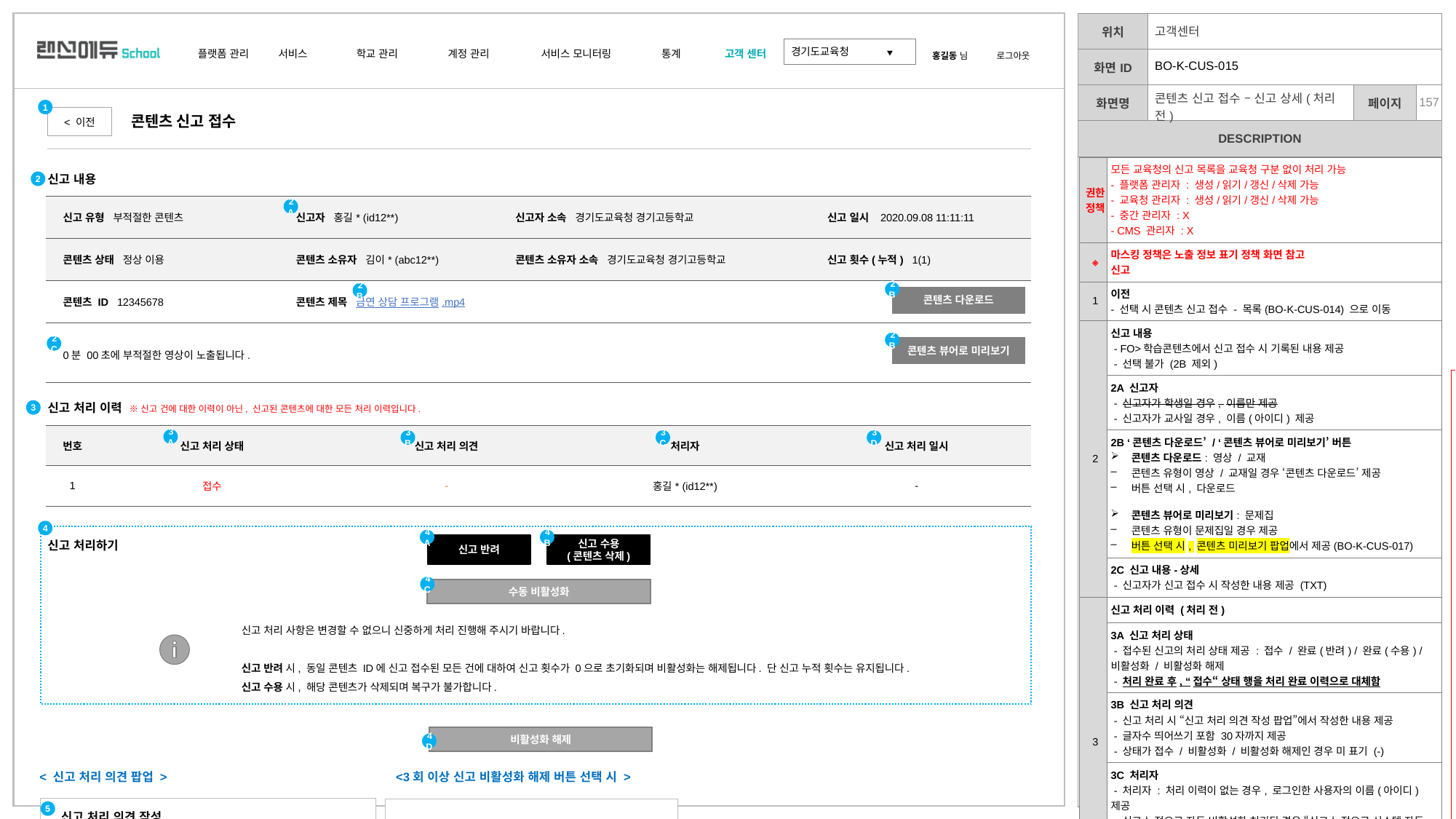

| Ver | Description |
| --- | --- |
| 3.0.0 | 고객센터>콘텐츠 신고 접수 메뉴&화면 추가 |
| 3.0.1 | <3>, <4> 신고 처리 이력 / 신고 처리하기 영역 구분 |
| 3.0.4 | <4C> 임시 비활성화 버튼&정의 추가 |
| 3.0.6 | <2A>신고자에서 학생 정의 삭제 <3>신고 처리 의견 컬럼 추가(3B) <4>안내 문구에 TXT 추가 (비활성화 해제 관련) <4A>, <4B> 선택 시 제공 팝업 추가 (<5>) <4C> 임시 비활성화 → 수동 비활성화 워딩 변경 / Confirm 팝업 추가 |
| 3.1.6 | <2B> 콘텐츠 다운로드 / 뷰어로 미리보기 버튼 정의 추가 |
|  | <4B> 수동 비활성화, <4C> 비활성화 해제 구분 |
| 3.1.7 | <4B> 수동 비활성화, <4C> 비활성화 버튼 정의 추가 |
|  | 고객센터 |  |  |
| --- | --- | --- | --- |
|  | BO-K-CUS-015 |  |  |
|  | 콘텐츠 신고 접수 – 신고 상세(처리 전) |  |  |
1
< 이전
콘텐츠 신고 접수
| 권한 정책 | 모든 교육청의 신고 목록을 교육청 구분 없이 처리 가능 - 플랫폼 관리자 : 생성/읽기/갱신/삭제 가능 - 교육청 관리자 : 생성/읽기/갱신/삭제 가능 - 중간 관리자 : X - CMS 관리자 : X |
| --- | --- |
| ※ | 마스킹 정책은 노출 정보 표기 정책 화면 참고 신고 |
| 1 | 이전 - 선택 시 콘텐츠 신고 접수 - 목록(BO-K-CUS-014) 으로 이동 |
| 2 | 신고 내용 - FO>학습콘텐츠에서 신고 접수 시 기록된 내용 제공 - 선택 불가 (2B 제외) |
|  | 2A 신고자 - 신고자가 학생일 경우, 이름만 제공 - 신고자가 교사일 경우, 이름(아이디) 제공 |
|  | 2B ‘콘텐츠 다운로드’ / ‘콘텐츠 뷰어로 미리보기’ 버튼 콘텐츠 다운로드: 영상 / 교재 콘텐츠 유형이 영상 / 교재일 경우 ‘콘텐츠 다운로드’ 제공 버튼 선택 시, 다운로드 콘텐츠 뷰어로 미리보기: 문제집 콘텐츠 유형이 문제집일 경우 제공 버튼 선택 시, 콘텐츠 미리보기 팝업에서 제공(BO-K-CUS-017) |
|  | 2C 신고 내용-상세 - 신고자가 신고 접수 시 작성한 내용 제공 (TXT) |
| 3 | 신고 처리 이력 (처리 전) |
|  | 3A 신고 처리 상태 - 접수된 신고의 처리 상태 제공 : 접수 / 완료(반려) / 완료(수용) / 비활성화 / 비활성화 해제 - 처리 완료 후, “접수“ 상태 행을 처리 완료 이력으로 대체함 |
|  | 3B 신고 처리 의견 - 신고 처리 시 “신고 처리 의견 작성 팝업”에서 작성한 내용 제공 - 글자수 띄어쓰기 포함 30자까지 제공 - 상태가 접수 / 비활성화 / 비활성화 해제인 경우 미 표기 (-) |
|  | 3C 처리자 - 처리자 : 처리 이력이 없는 경우, 로그인한 사용자의 이름(아이디) 제공 - 신고 누적으로 자동 비활성화 처리된 경우 “신고 누적으로 시스템 자동 처리” |
|  | 3D 신고 처리 일시 - 처리 전 : 미 표기 (-) |
| 4 | 신고 처리하기 영역 - 처리 후에는 해당 영역 표시하지 않음. - 단, 이미 신고 처리 완료한(반려의 경우만 해당) 콘텐츠에 대하여 추가로 신고 건이 접수될 경우, 새로운 신고 건 상세화면에서 신고 처리하기 영역 제공 |
2
신고 내용
| 신고 유형 부적절한 콘텐츠 | 신고자 홍길\* (id12\*\*) | 신고자 소속 경기도교육청 경기고등학교 | 신고 일시 2020.09.08 11:11:11 |
| --- | --- | --- | --- |
| 콘텐츠 상태 정상 이용 | 콘텐츠 소유자 김이\* (abc12\*\*) | 콘텐츠 소유자 소속 경기도교육청 경기고등학교 | 신고 횟수(누적) 1(1) |
| 콘텐츠 ID 12345678 | 콘텐츠 제목 금연 상담 프로그램.mp4 |  |  |
| 0분 00초에 부적절한 영상이 노출됩니다. |  |  |  |
2A
2B
2B
콘텐츠 다운로드
2B
2C
콘텐츠 뷰어로 미리보기
| 4 | 4A 신고 반려 - 선택 시 <5> 팝업 제공 및 ‘완료’ 시 Confirm “해당 콘텐츠 신고를 반려 하시겠습니까? 신고 횟수가 0으로 초기화됩니다.” 제공 > 확인 시 alert “처리 완료되었습니다.” 제공 및 아래와 같은 변동사항 적용 동일 콘텐츠 ID에 신고 접수된 모든 건에 대하여 신고 횟수를 0으로 초기화 (누적 숫자는 유지) ‘비활성화’ 상태의 콘텐츠의 경우 비활성화 해제 ‘회수’ 상태의 콘텐츠의 경우 상태 유지 (신고 횟수만 초기화) 신고 처리 상태를 “완료(반려)” 로 변경, ‘처리 후‘ UI로 변경 (BO-K-CUS-016) |
| --- | --- |
|  | 4B 신고 수용 - 선택 시 <5>팝업 제공 및 ‘완료‘ 시 Confirm “해당 콘텐츠 신고를 수용 하시겠습니까? 콘텐츠가 영구적으로 삭제됩니다.” 제공 > 확인 시 alert “처리 완료되었습니다.” 및 아래와 같은 변동사항 적용 해당 콘텐츠를 영구적으로 삭제 처리 (FO에서 콘텐츠 소유자가 콘텐츠를 삭제하는 것과 동일 기능) 신고 접수 목록은 유지되며, 신고 처리 상태가 “완료(수용)”으로 변경, ‘처리 후‘ UI로 변경 (BO-K-CUS-016) |
|  | 4C 수동 비활성화 - 신고 3회 미만일 경우만 제공 - 콘텐츠 상태: 비활성화 시, 수동 비활성화 버튼 미노출 - 수동 비활성화 선택 시, Confirm 팝업 제공 “해당 콘텐츠를 비활성화 하시겠습니까? 콘텐츠가 임시로 이용 불가 처리 됩니다.” 제공 - 컨펌 시 아래와 같은 변동사항 적용 <2>의 콘텐츠 상태를 “비활성화”로 변경 목록 화면(BO-K-CUS-014)의 경우 : 콘텐츠 상태(비활성화), 처리 상태(접수) <3>의 신고 처리 이력에 “비활성화” 기준 한 행 추가 해당하는 콘텐츠는 FO에서 비활성화되어 이용 불가(Dimmed) 버튼 텍스트 상태는 “비활성화 해제“ 로 변경 |
|  | 4D 비활성화 해제 - 콘텐츠 상태: 비활성화 시, 해당 버튼 제공 - 신고 3회 이상 시 비활성화 해제 불가 선택 시, Alert창 “신고 누적으로 비활성화 해제가 불가합니다. 신고 반려 또는 수용 처리해주세요.” 제공 - 비활성화 해제 선택 시, 아래와 같은 변동사항 적용 <2>의 콘텐츠 상태를 “정상 이용”으로 변경 목록 화면(BO-K-CUS-014)의 경우 : 콘텐츠 상태(정상 이용), 처리 상태(접수) <3>의 신고 처리 이력에 “비활성화 해제“ 기준 한 행 추가 해당하는 콘텐츠는 FO에서 비활성화 해제되어 정상 이용 가능 버튼 텍스트 상태는 다시 “수동 비활성화”로 변경 |
| 5 | 신고 처리 의견 작성 팝업 - 텍스트 입력 팝업, 띄어쓰기 포함 30자까지 작성 가능 - 텍스트 미 작성 시 ‘완료’버튼 비활성화 - ‘완료‘ 선택 시 신고 반려 / 신고 수용의 경우 각각 컨펌 팝업 제공 (4A, 4B description 참고) - ‘취소’ 선택 시 입력 사항 없을 경우 팝업 닫힘, 입력 사항 있을 경우 Confirm 제공 “작성한 내용이 저장되지 않습니다.” 컨펌 시 다운로드 사유 작성 팝업 닫힘 컨펌 취소 시 다운로드 사유 작성 팝업 유지 - 작성 내용은 <3>신고 처리 이력-3B 신고 처리 의견 영역에 제공 |
3
신고 처리 이력  ※ 신고 건에 대한 이력이 아닌, 신고된 콘텐츠에 대한 모든 처리 이력입니다.
| 번호 | 신고 처리 상태 | 신고 처리 의견 | 처리자 | 신고 처리 일시 |
| --- | --- | --- | --- | --- |
| 1 | 접수 | - | 홍길\* (id12\*\*) | - |
3A
3B
3C
3D
4

4A
4B
신고 반려
신고 수용
(콘텐츠 삭제)
신고 처리하기
4C
수동 비활성화
신고 처리 사항은 변경할 수 없으니 신중하게 처리 진행해 주시기 바랍니다.

신고 반려 시, 동일 콘텐츠 ID에 신고 접수된 모든 건에 대하여 신고 횟수가 0으로 초기화되며 비활성화는 해제됩니다. 단 신고 누적 횟수는 유지됩니다.
신고 수용 시, 해당 콘텐츠가 삭제되며 복구가 불가합니다.

비활성화 해제
4D
< 신고 처리 의견 팝업 >
<3회 이상 신고 비활성화 해제 버튼 선택 시 >

5
신고 처리 의견 작성
신고 처리 의견을 작성해주세요. (글자수 제한 30자)
신고 누적으로 비활성화 해제가 불가합니다. 신고 반려 또는 수용 처리해주세요
확인
취소
완료